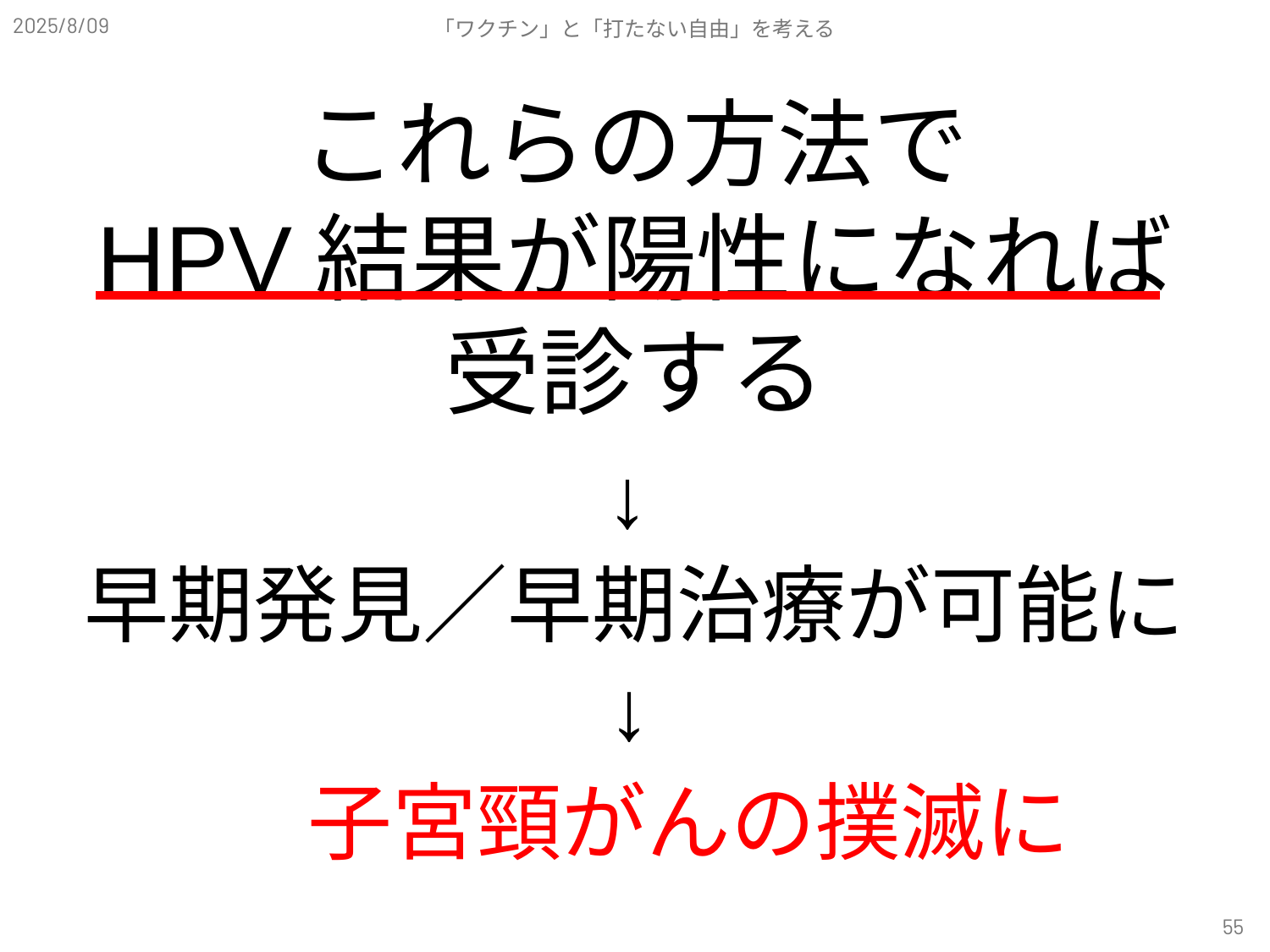

2025/8/09
「ワクチン」と「打たない自由」を考える
これらの方法で
HPV結果が陽性になれば
受診する
↓
早期発見／早期治療が可能に
↓
子宮頸がんの撲滅に
55